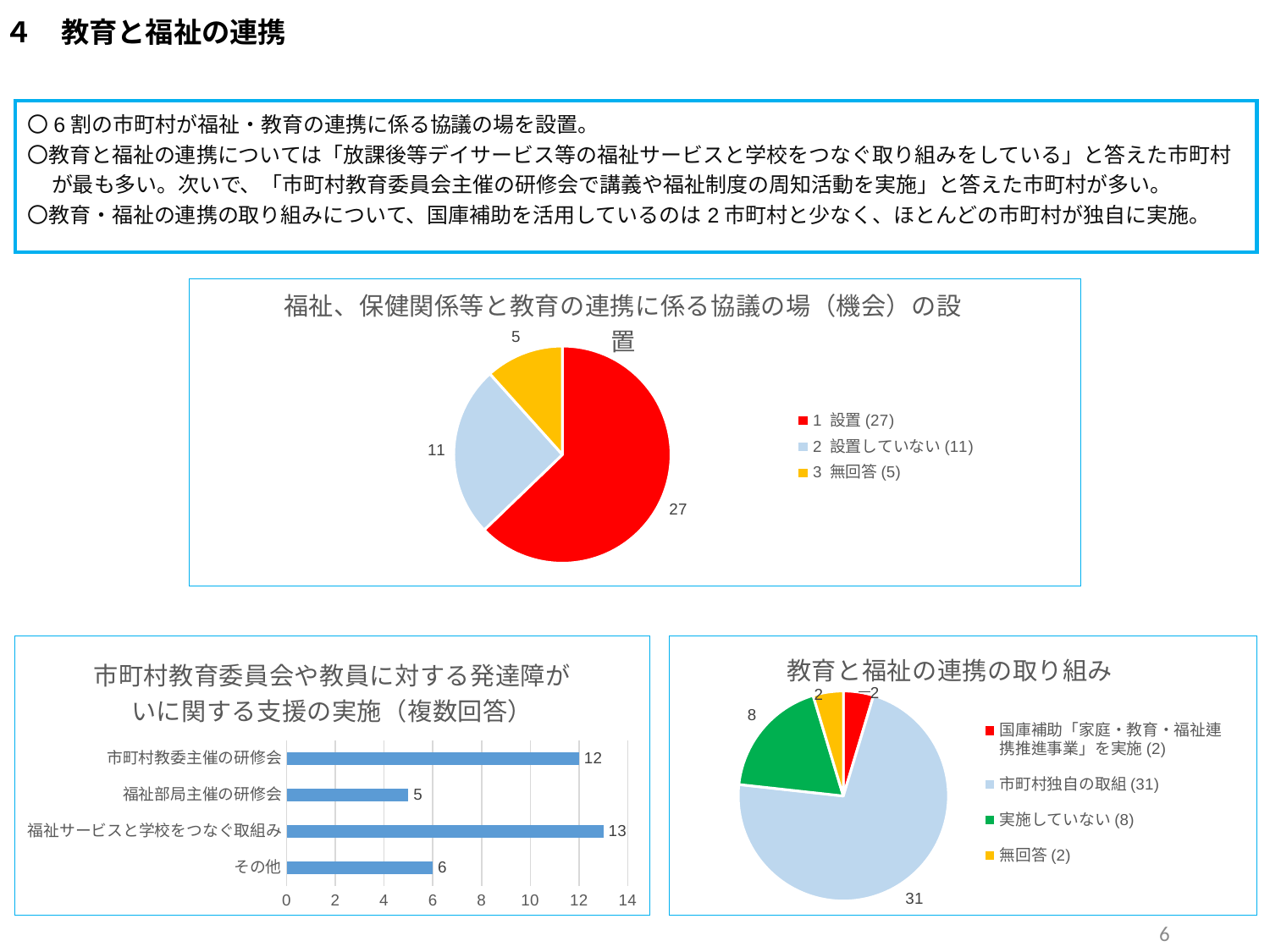

# ４　教育と福祉の連携
〇6割の市町村が福祉・教育の連携に係る協議の場を設置。
〇教育と福祉の連携については「放課後等デイサービス等の福祉サービスと学校をつなぐ取り組みをしている」と答えた市町村が最も多い。次いで、「市町村教育委員会主催の研修会で講義や福祉制度の周知活動を実施」と答えた市町村が多い。
〇教育・福祉の連携の取り組みについて、国庫補助を活用しているのは2市町村と少なく、ほとんどの市町村が独自に実施。

### Chart: 福祉、保健関係等と教育の連携に係る協議の場（機会）の設置

| Category |  |
|---|---|
| 設置(27) | 27.0 |
| 設置していない(11) | 11.0 |
| 無回答(5) | 5.0 |

### Chart: 市町村教育委員会や教員に対する発達障がいに関する支援の実施（複数回答）

| Category |  |
|---|---|
| その他 | 6.0 |
| 福祉サービスと学校をつなぐ取組み | 13.0 |
| 福祉部局主催の研修会 | 5.0 |
| 市町村教委主催の研修会 | 12.0 |

### Chart: 教育と福祉の連携の取り組み

| Category |  |
|---|---|
| 国庫補助「家庭・教育・福祉連携推進事業」を実施(2) | 2.0 |
| 市町村独自の取組(31) | 31.0 |
| 実施していない(8) | 8.0 |
| 無回答(2) | 2.0 |
6